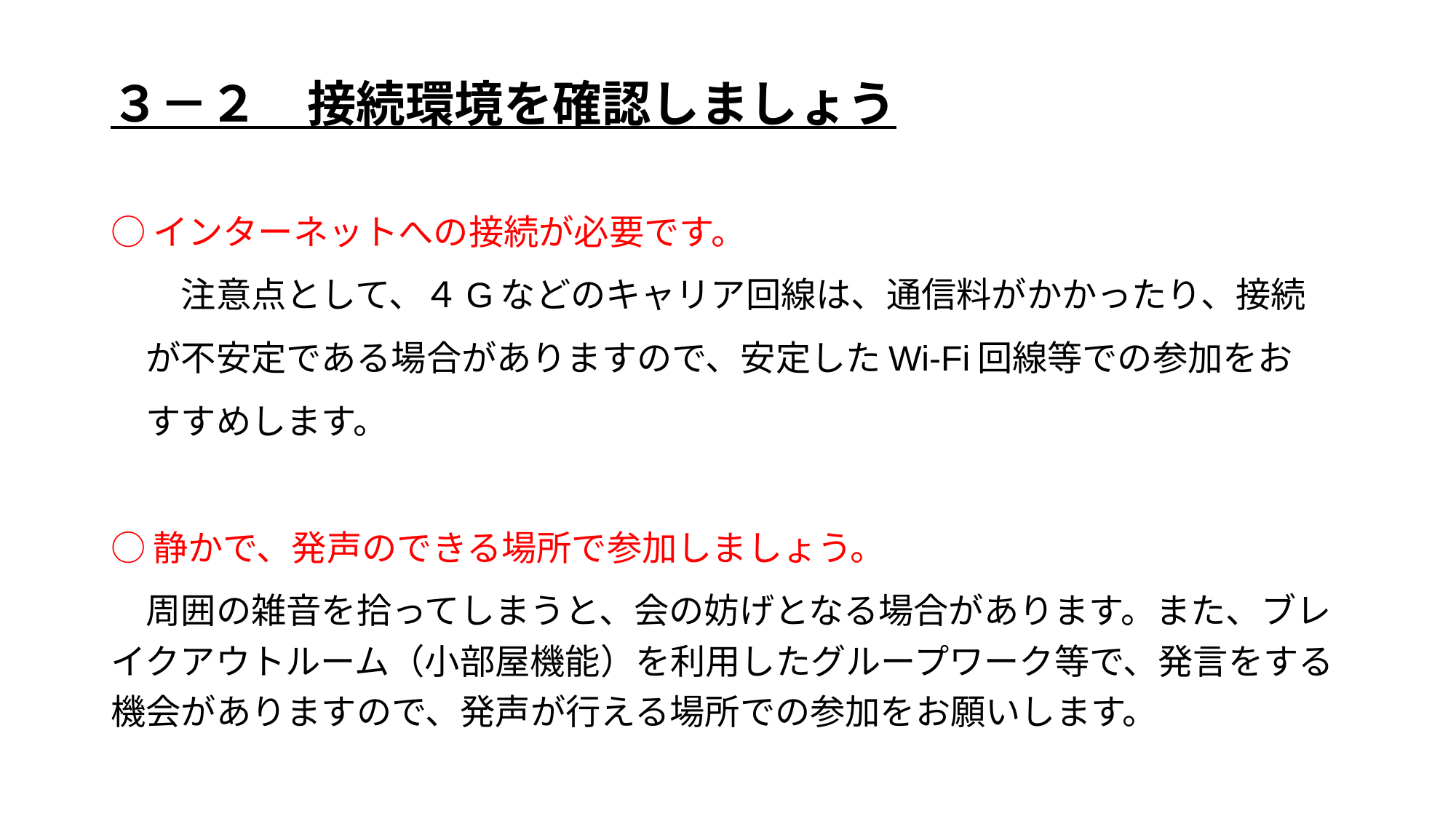

３－２　接続環境を確認しましょう

○インターネットへの接続が必要です。
　　注意点として、４Gなどのキャリア回線は、通信料がかかったり、接続
　が不安定である場合がありますので、安定したWi-Fi回線等での参加をお
　すすめします。

○静かで、発声のできる場所で参加しましょう。
　周囲の雑音を拾ってしまうと、会の妨げとなる場合があります。また、ブレイクアウトルーム（小部屋機能）を利用したグループワーク等で、発言をする機会がありますので、発声が行える場所での参加をお願いします。